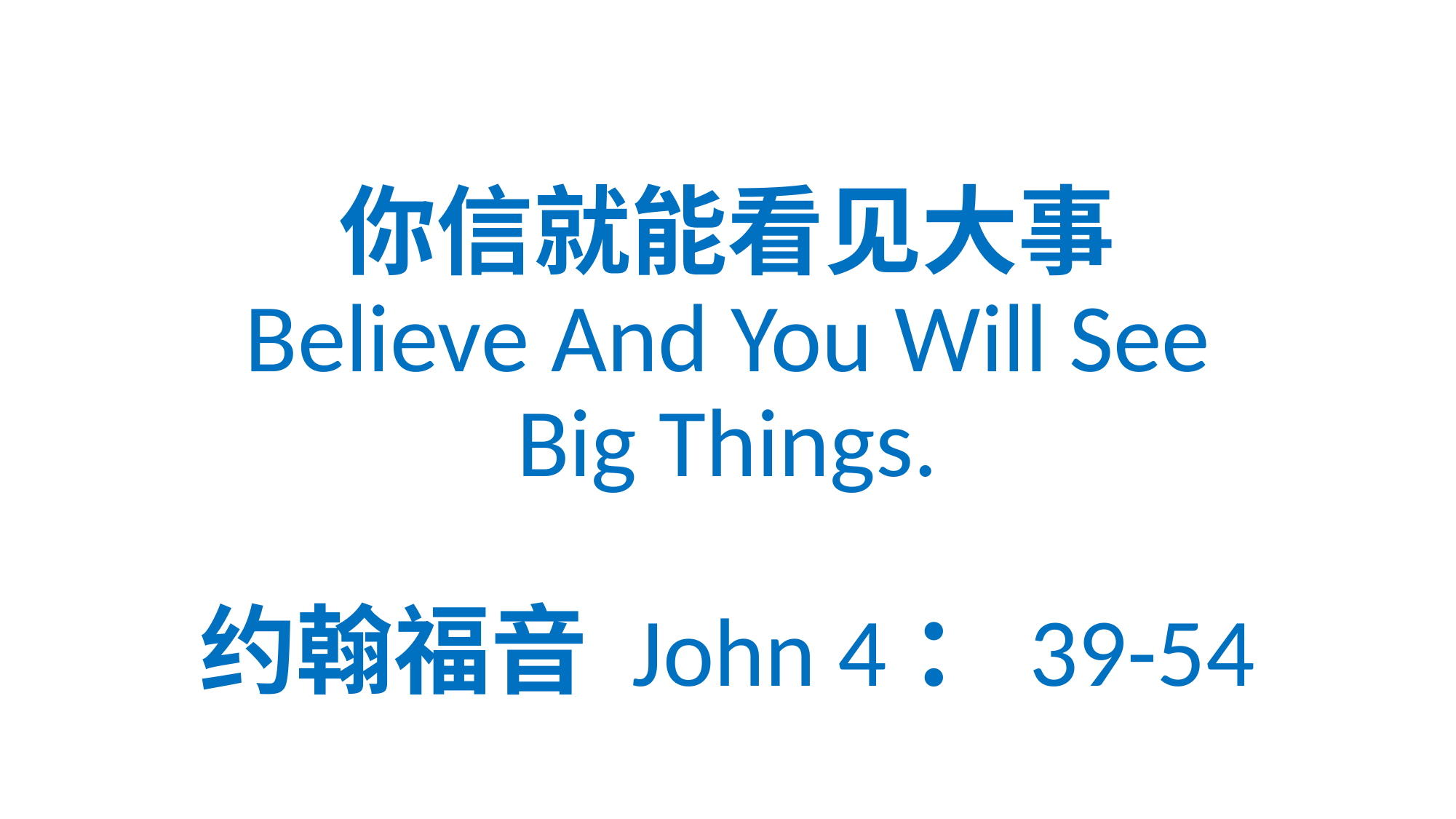

# 你信就能看见大事 Believe And You Will See Big Things. 约翰福音 John 4：39-54